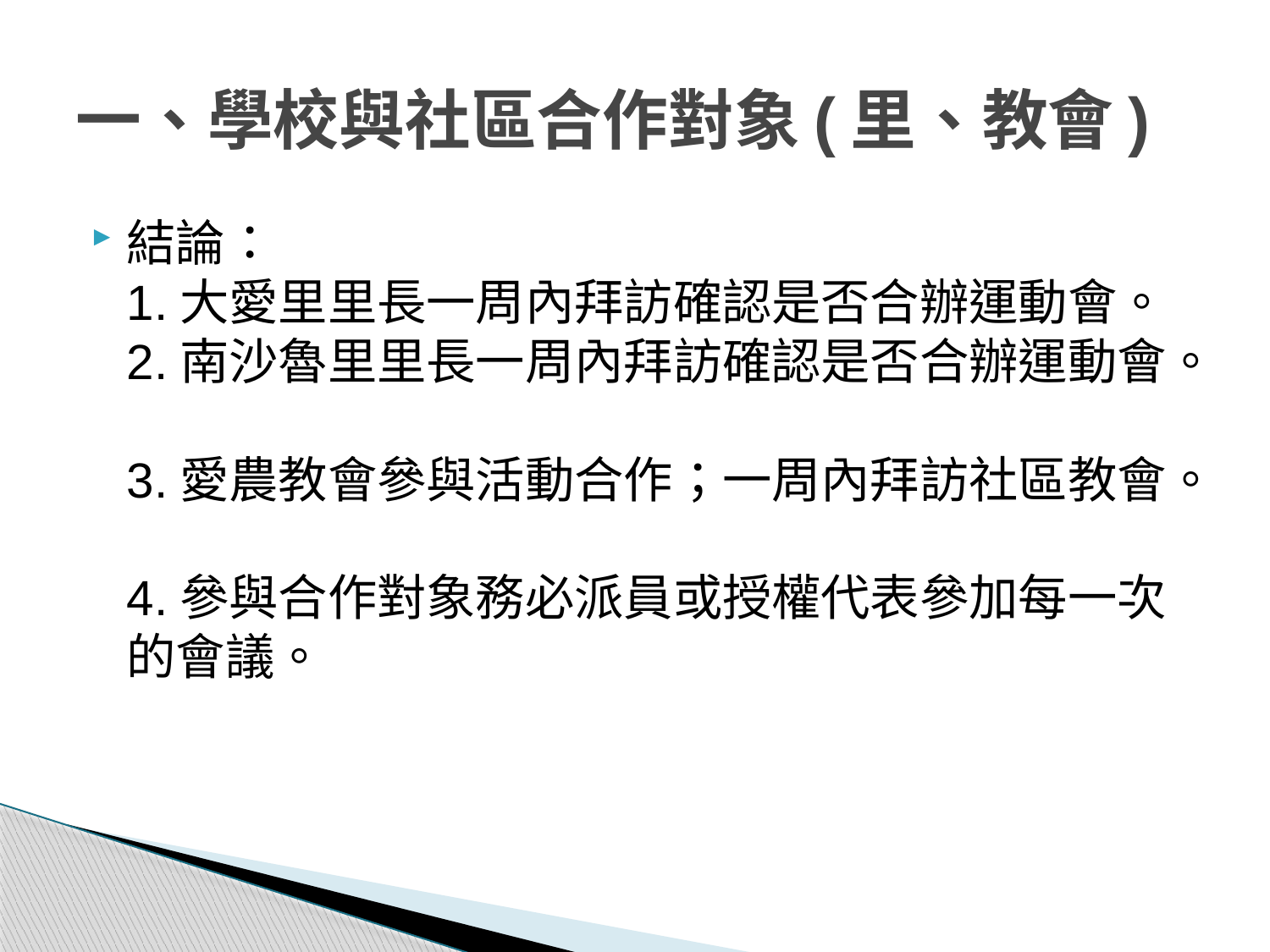

# 一、學校與社區合作對象(里、教會)
結論：
1.大愛里里長一周內拜訪確認是否合辦運動會。
2.南沙魯里里長一周內拜訪確認是否合辦運動會。
3.愛農教會參與活動合作；一周內拜訪社區教會。
4.參與合作對象務必派員或授權代表參加每一次的會議。